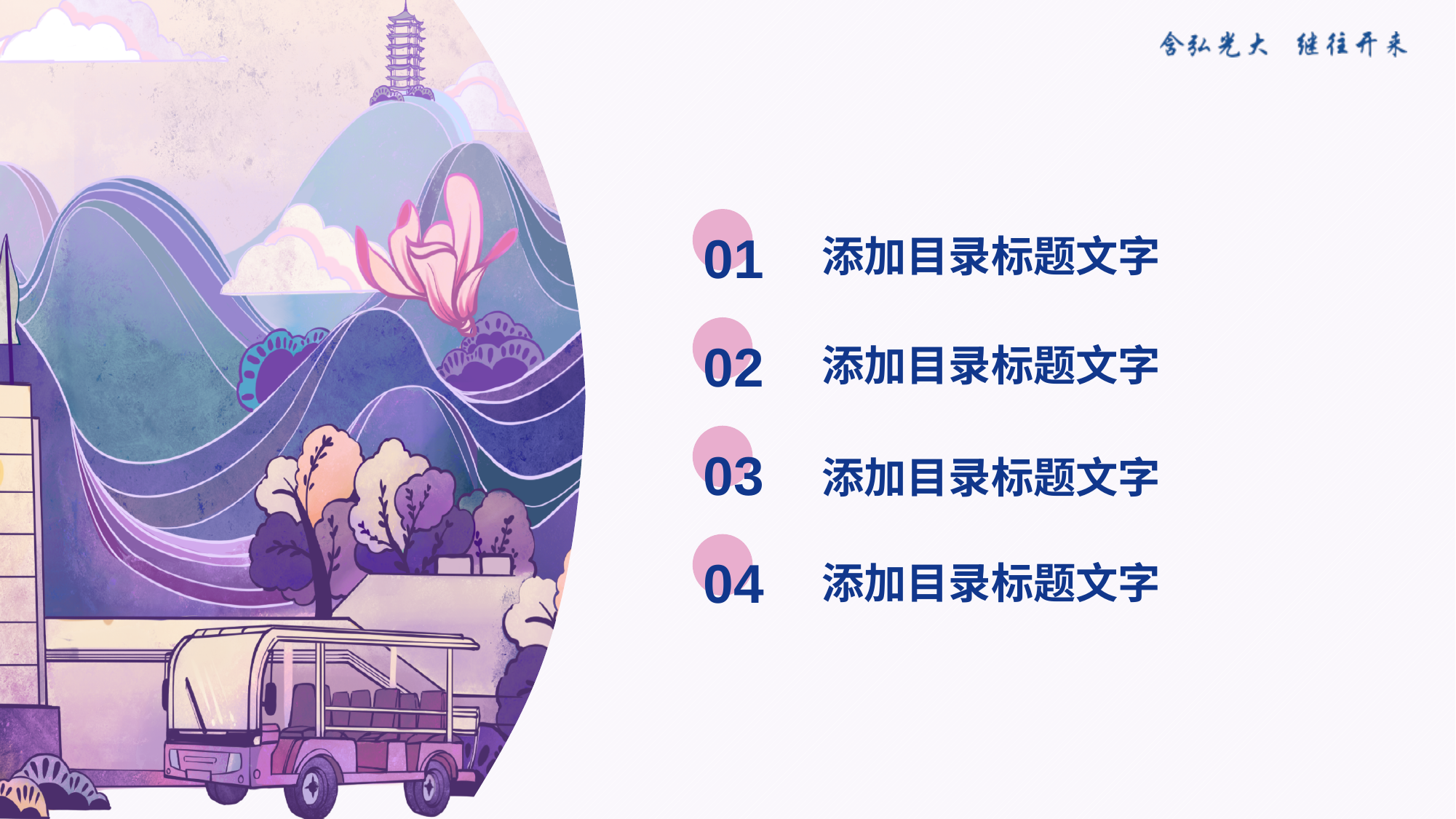

添加目录标题文字
01

添加目录标题文字
02

添加目录标题文字
03

添加目录标题文字
04